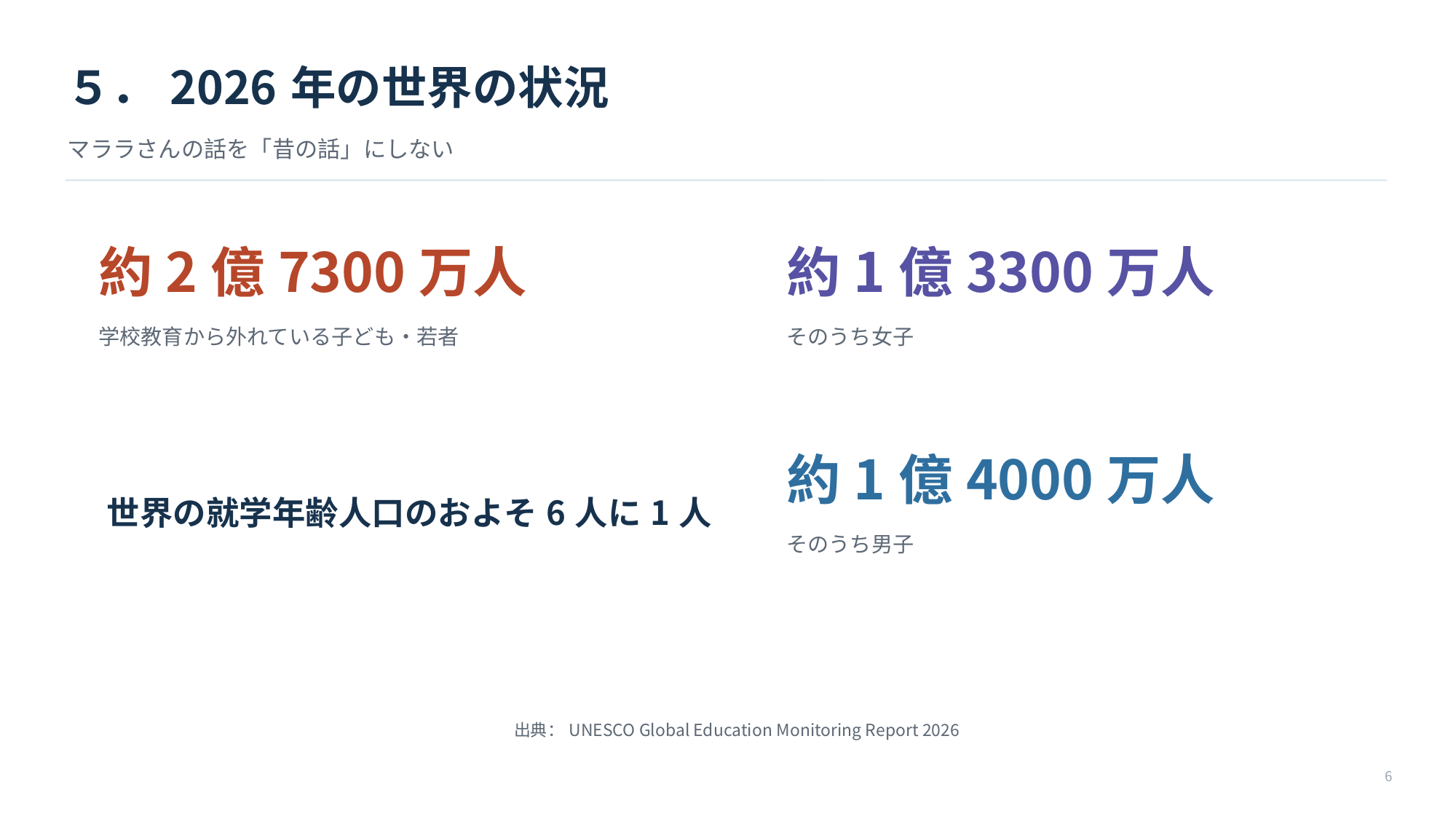

５．2026年の世界の状況
マララさんの話を「昔の話」にしない

約2億7300万人
約1億3300万人
学校教育から外れている子ども・若者
そのうち女子
約1億4000万人
世界の就学年齢人口のおよそ6人に1人
そのうち男子
出典：UNESCO Global Education Monitoring Report 2026
6